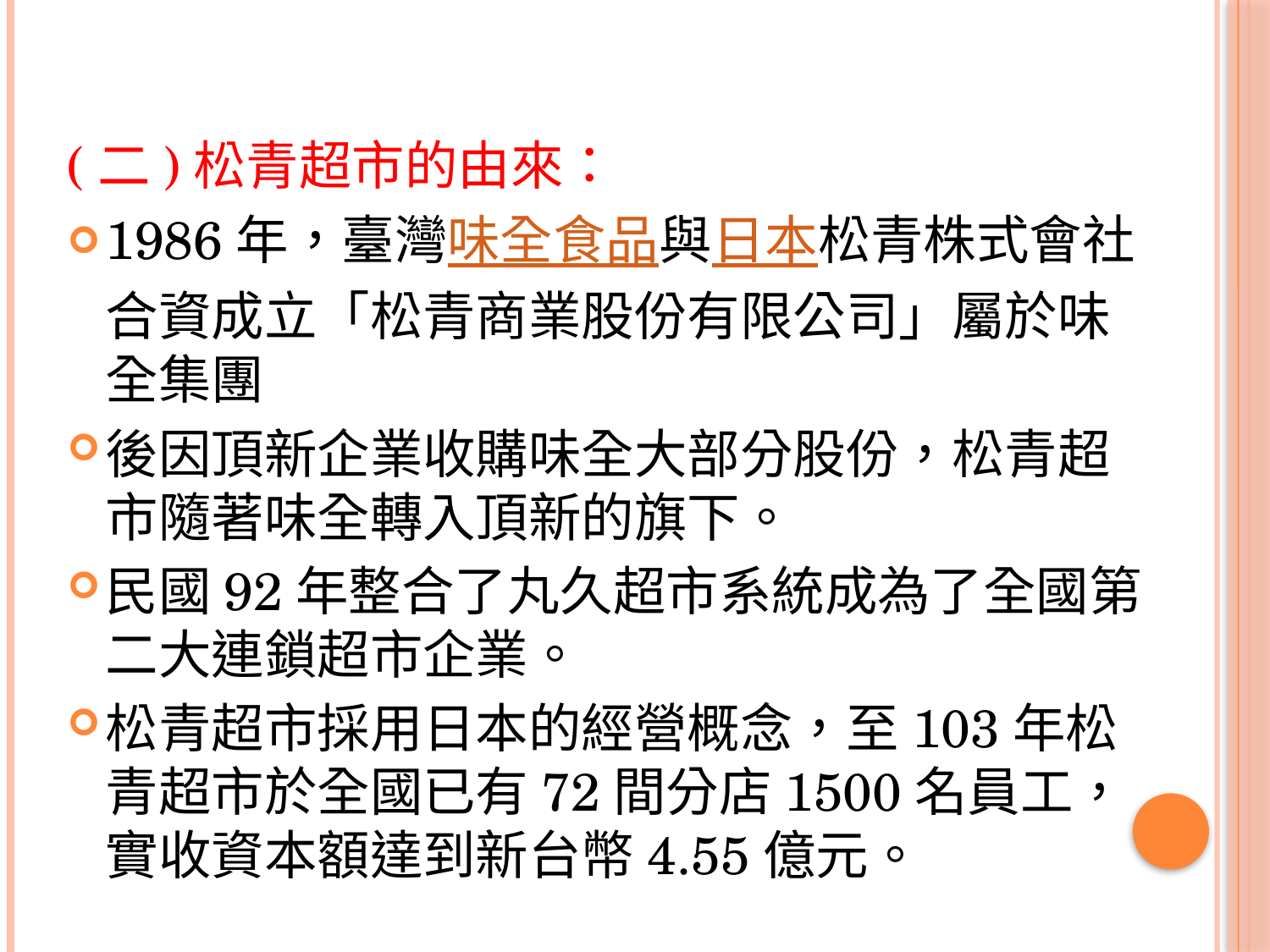

(二)松青超市的由來：
1986年，臺灣味全食品與日本松青株式會社合資成立「松青商業股份有限公司」屬於味全集團
後因頂新企業收購味全大部分股份，松青超市隨著味全轉入頂新的旗下。
民國92年整合了丸久超市系統成為了全國第二大連鎖超市企業。
松青超市採用日本的經營概念，至103年松青超市於全國已有72間分店1500名員工，實收資本額達到新台幣4.55億元。